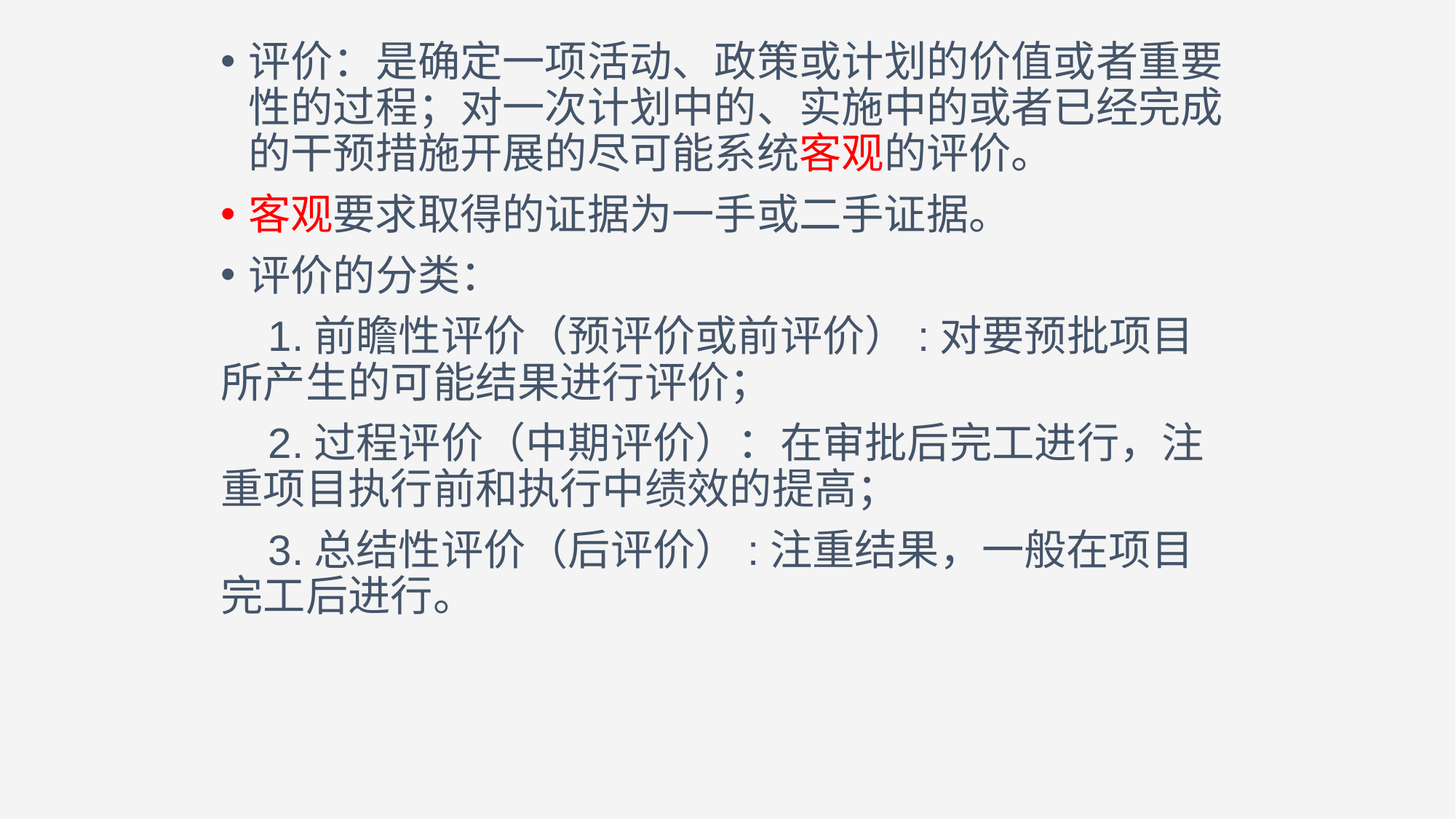

#
评价：是确定一项活动、政策或计划的价值或者重要性的过程；对一次计划中的、实施中的或者已经完成的干预措施开展的尽可能系统客观的评价。
客观要求取得的证据为一手或二手证据。
评价的分类：
    1.前瞻性评价（预评价或前评价）:对要预批项目所产生的可能结果进行评价；
    2.过程评价（中期评价）：在审批后完工进行，注重项目执行前和执行中绩效的提高；
    3.总结性评价（后评价）:注重结果，一般在项目完工后进行。